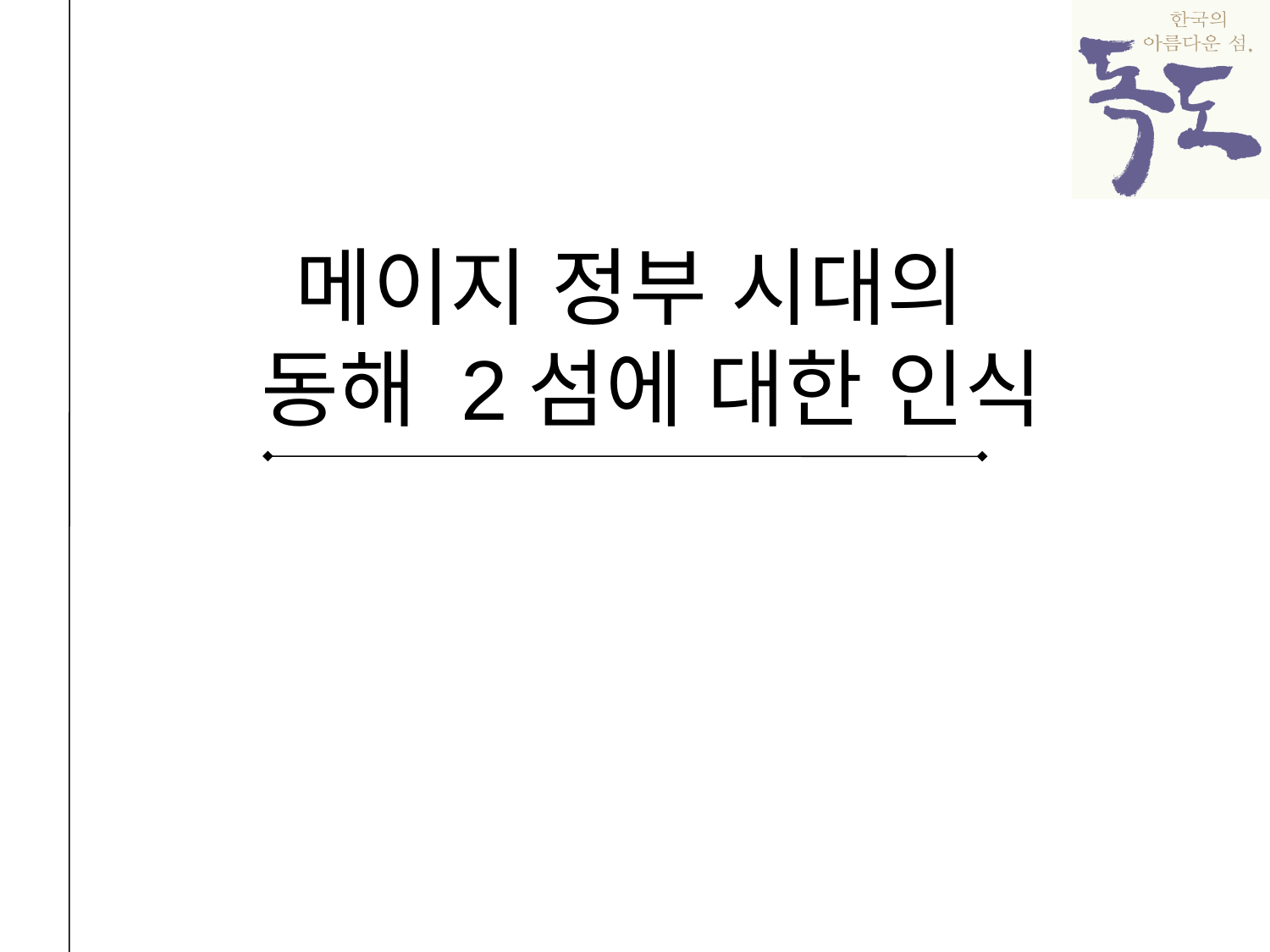

메이지 정부 시대의
 동해 2섬에 대한 인식